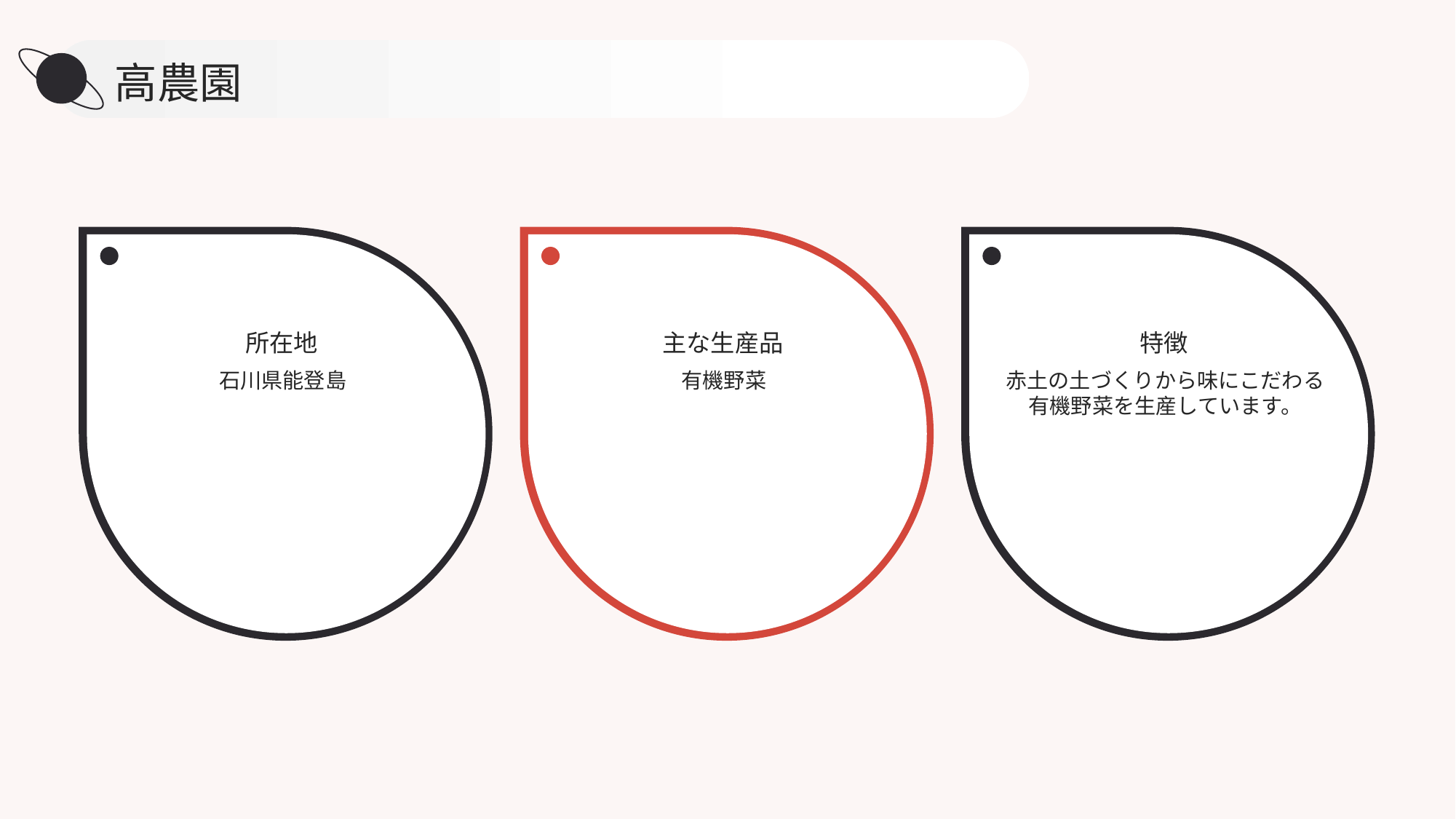

高農園

所在地
主な生産品
特徴
石川県能登島
有機野菜
赤土の土づくりから味にこだわる有機野菜を生産しています。